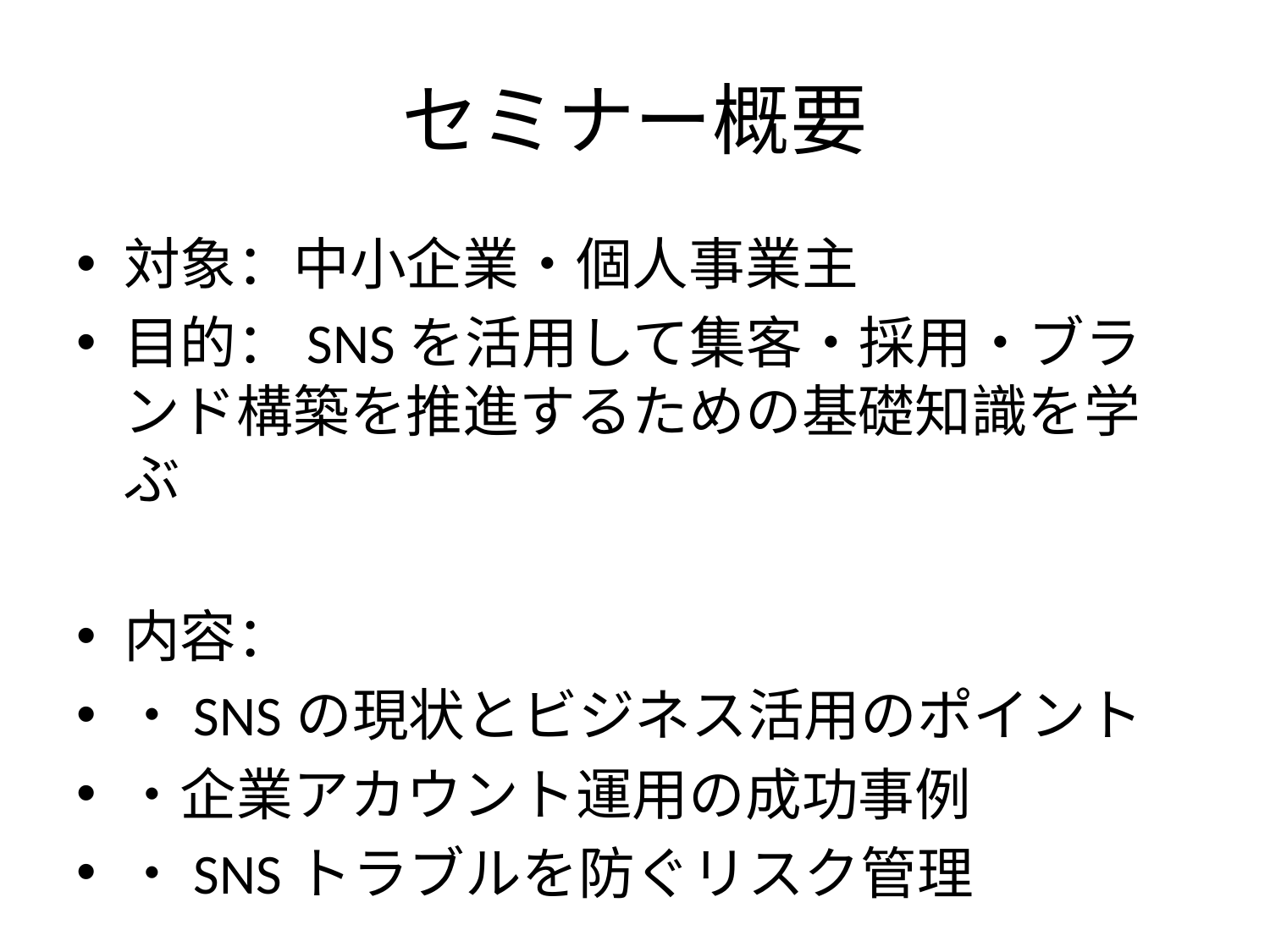

# セミナー概要
対象：中小企業・個人事業主
目的：SNSを活用して集客・採用・ブランド構築を推進するための基礎知識を学ぶ

内容：
・SNSの現状とビジネス活用のポイント
・企業アカウント運用の成功事例
・SNSトラブルを防ぐリスク管理